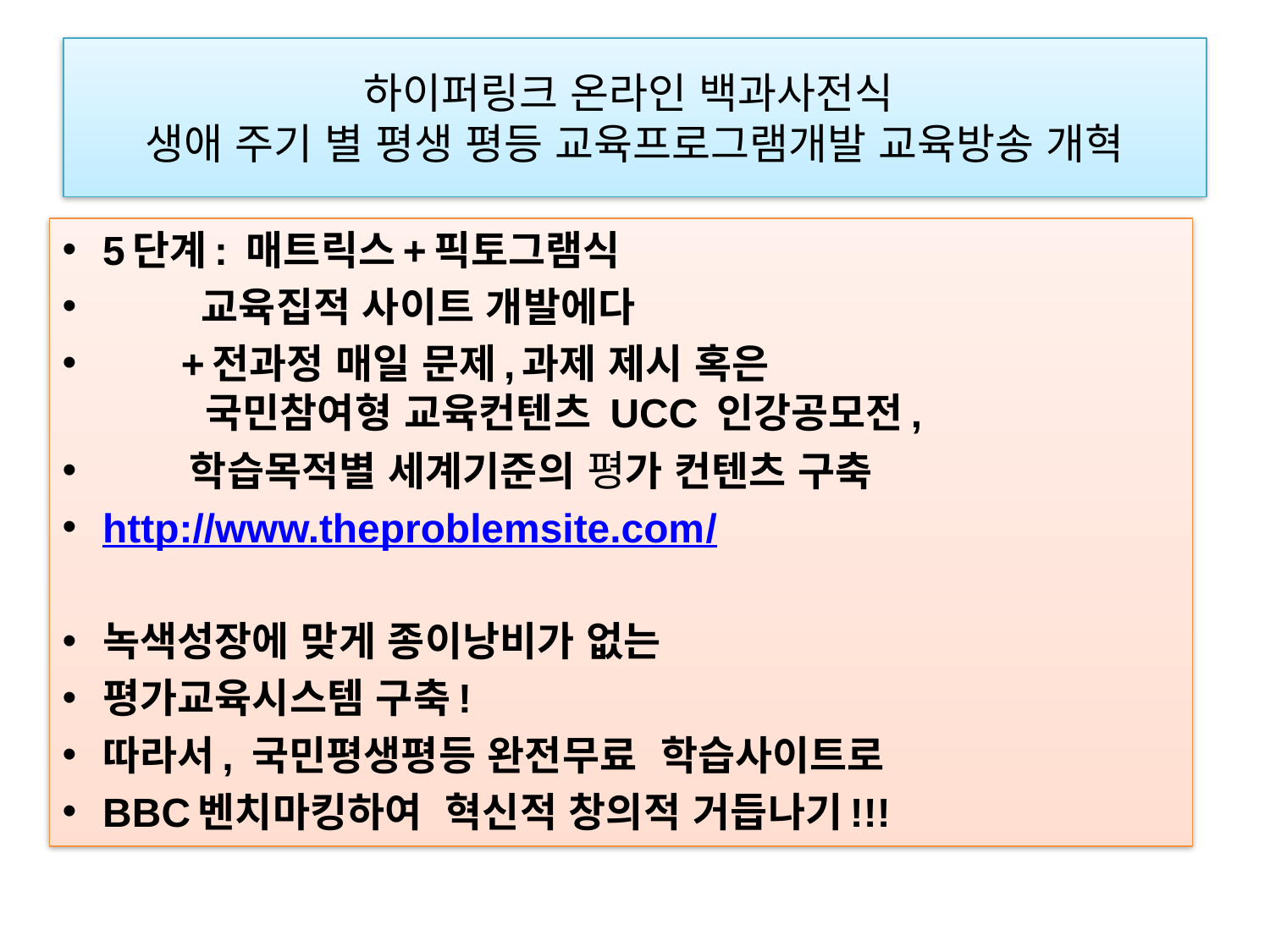

# 하이퍼링크 온라인 백과사전식 생애 주기 별 평생 평등 교육프로그램개발 교육방송 개혁
5단계: 매트릭스+픽토그램식
        교육집적 사이트 개발에다
       +전과정 매일 문제,과제 제시 혹은
         국민참여형 교육컨텐츠 UCC 인강공모전,
       학습목적별 세계기준의 평가 컨텐츠 구축
http://www.theproblemsite.com/

녹색성장에 맞게 종이낭비가 없는
평가교육시스템 구축!
따라서, 국민평생평등 완전무료  학습사이트로
BBC벤치마킹하여  혁신적 창의적 거듭나기!!!